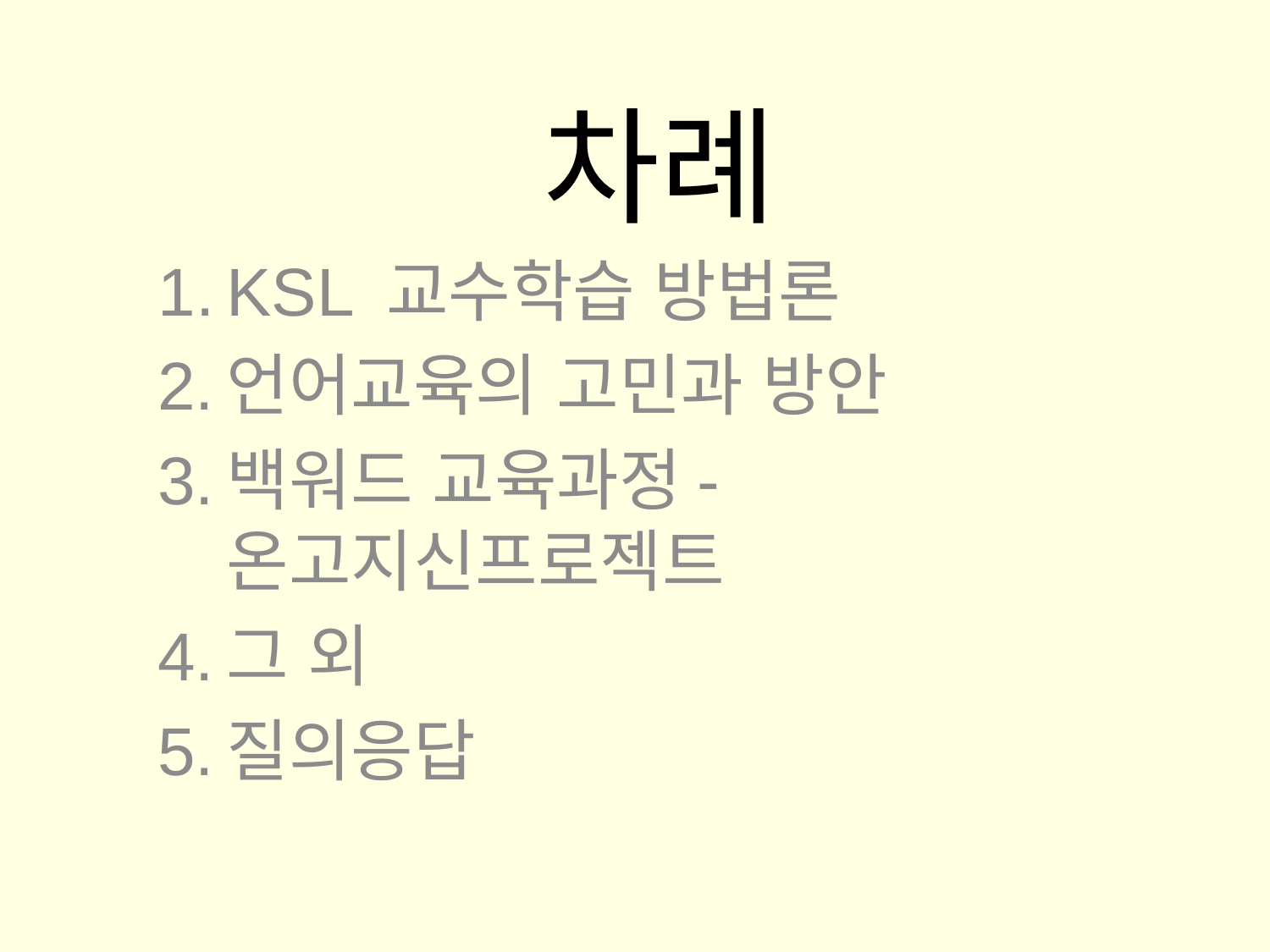

# 차례
KSL 교수학습 방법론
언어교육의 고민과 방안
백워드 교육과정-온고지신프로젝트
그 외
질의응답